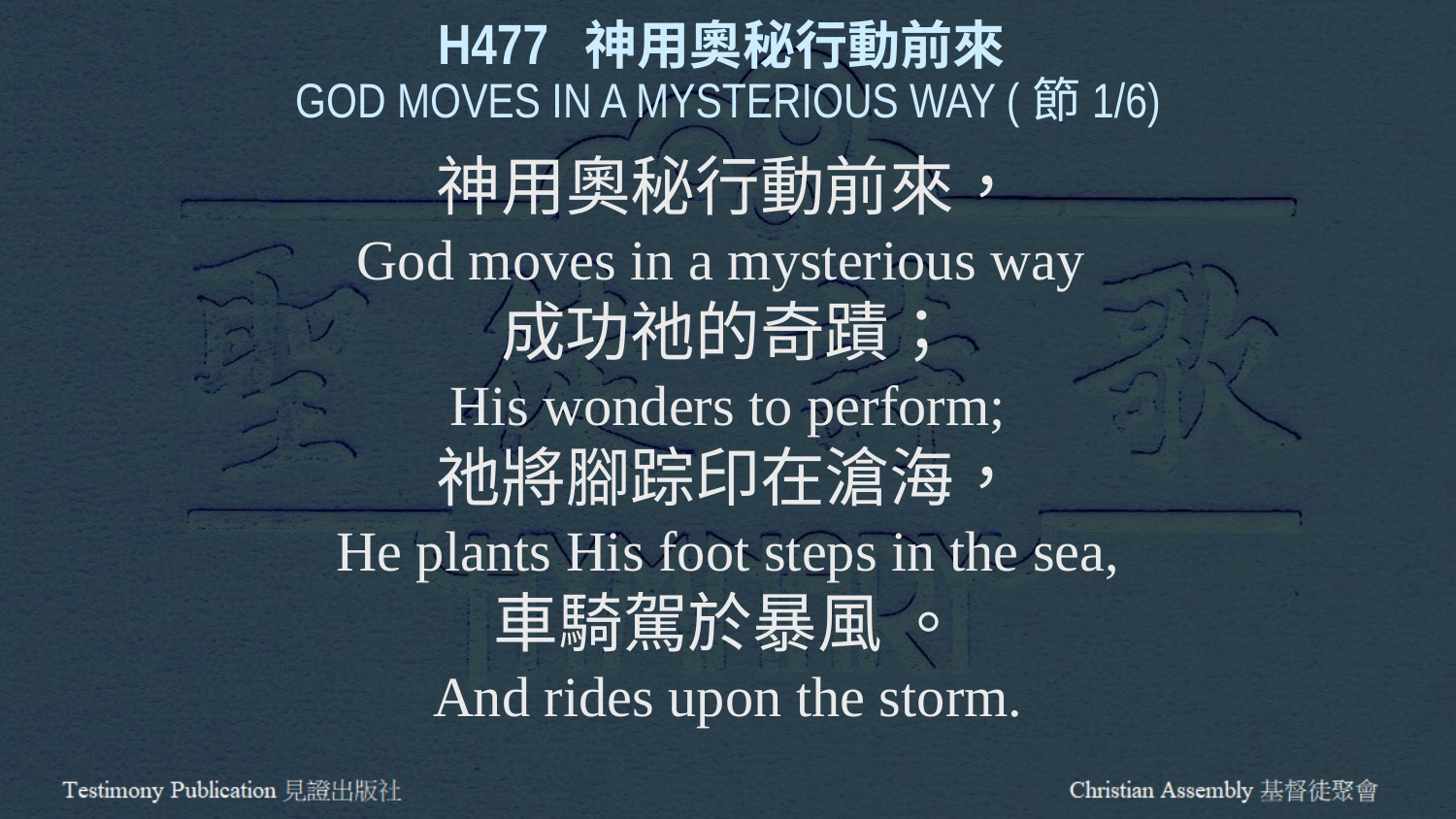

H477  神用奧秘行動前來
GOD MOVES IN A MYSTERIOUS WAY (節1/6)
神用奧秘行動前來，
God moves in a mysterious way
成功祂的奇蹟；
His wonders to perform;
祂將腳踪印在滄海，
He plants His foot steps in the sea,
車騎駕於暴風 。
And rides upon the storm.